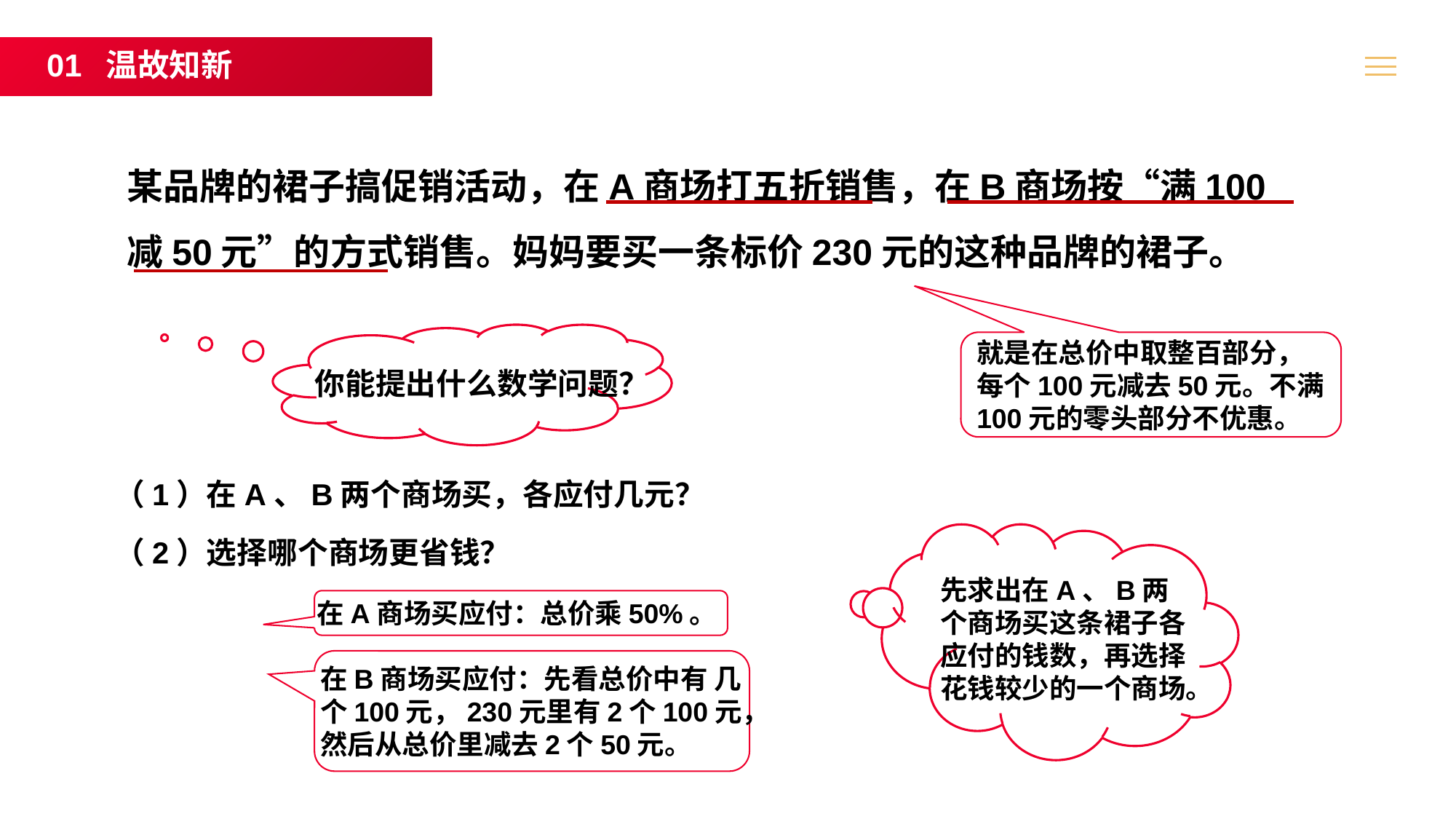

01  温故知新
某品牌的裙子搞促销活动，在A商场打五折销售，在B商场按“满100减50元”的方式销售。妈妈要买一条标价230元的这种品牌的裙子。

你能提出什么数学问题？
就是在总价中取整百部分，每个100元减去50元。不满100元的零头部分不优惠。
（1）在A、B两个商场买，各应付几元？

先求出在A、B两个商场买这条裙子各应付的钱数，再选择花钱较少的一个商场。
（2）选择哪个商场更省钱？
在A商场买应付：总价乘50%。
在B商场买应付：先看总价中有 几个100元，230元里有2个100元，然后从总价里减去2个50元。